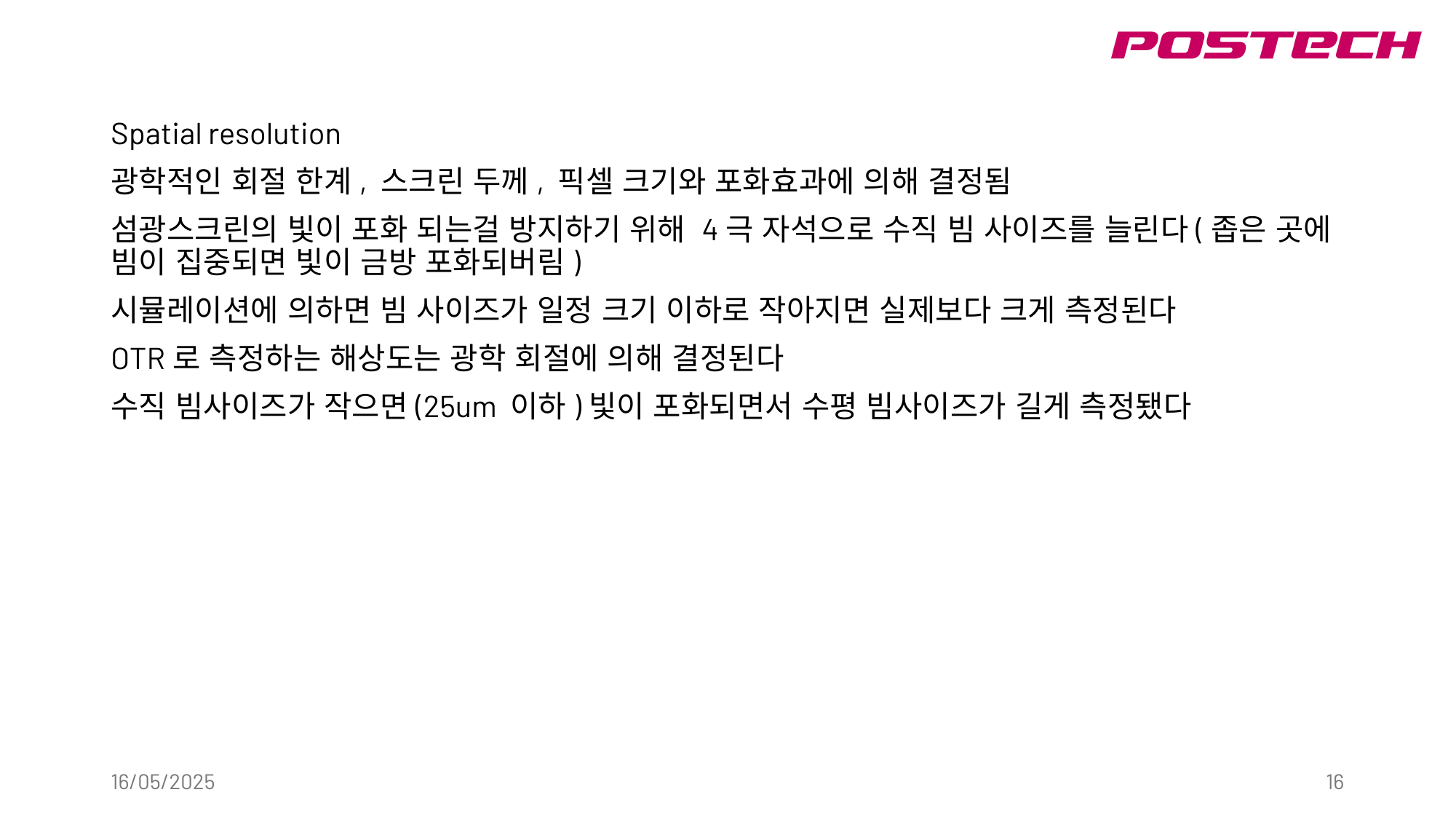

Spatial resolution
광학적인 회절 한계, 스크린 두께, 픽셀 크기와 포화효과에 의해 결정됨
섬광스크린의 빛이 포화 되는걸 방지하기 위해 4극 자석으로 수직 빔 사이즈를 늘린다(좁은 곳에 빔이 집중되면 빛이 금방 포화되버림)
시뮬레이션에 의하면 빔 사이즈가 일정 크기 이하로 작아지면 실제보다 크게 측정된다
OTR로 측정하는 해상도는 광학 회절에 의해 결정된다
수직 빔사이즈가 작으면(25um 이하)빛이 포화되면서 수평 빔사이즈가 길게 측정됐다

16/05/2025
16